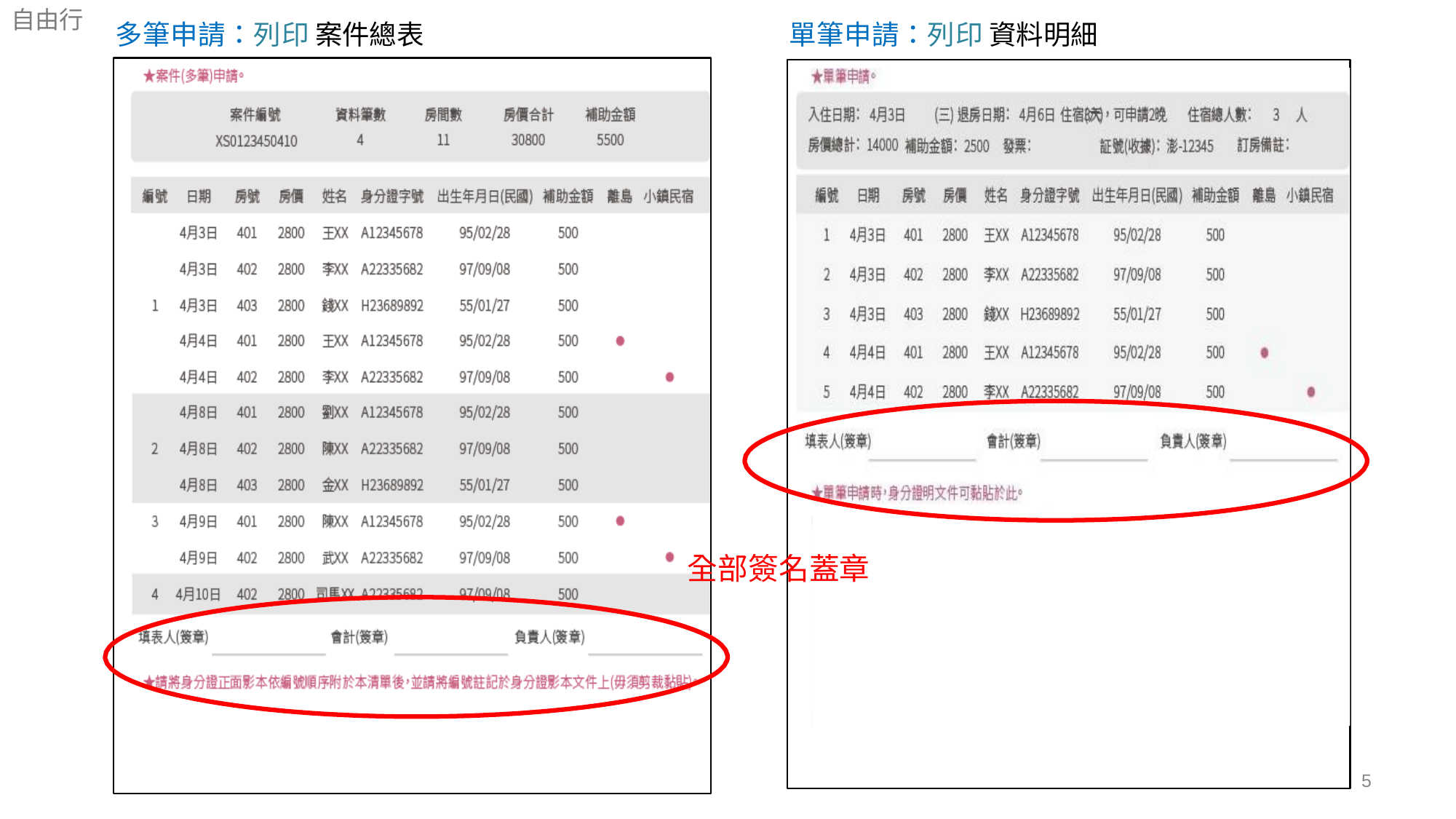

自由行
多筆申請：列印 案件總表
單筆申請：列印 資料明細

全部簽名蓋章

5